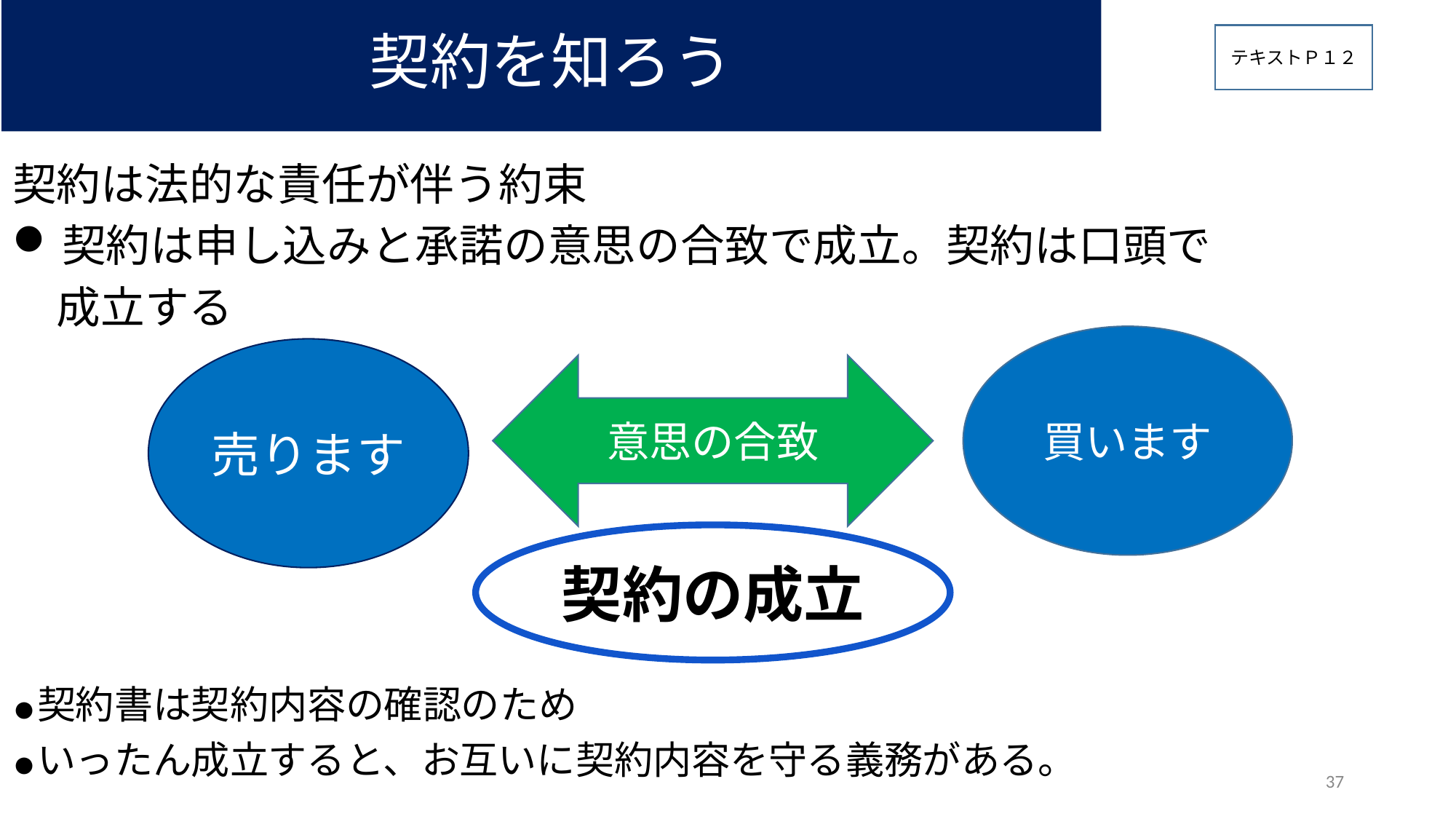

# 契約を知ろう
テキストＰ１２
契約は法的な責任が伴う約束
契約は申し込みと承諾の意思の合致で成立。契約は口頭で
　成立する

契約書は契約内容の確認のため
いったん成立すると、お互いに契約内容を守る義務がある。

買います
売ります
意思の合致
契約の成立
37